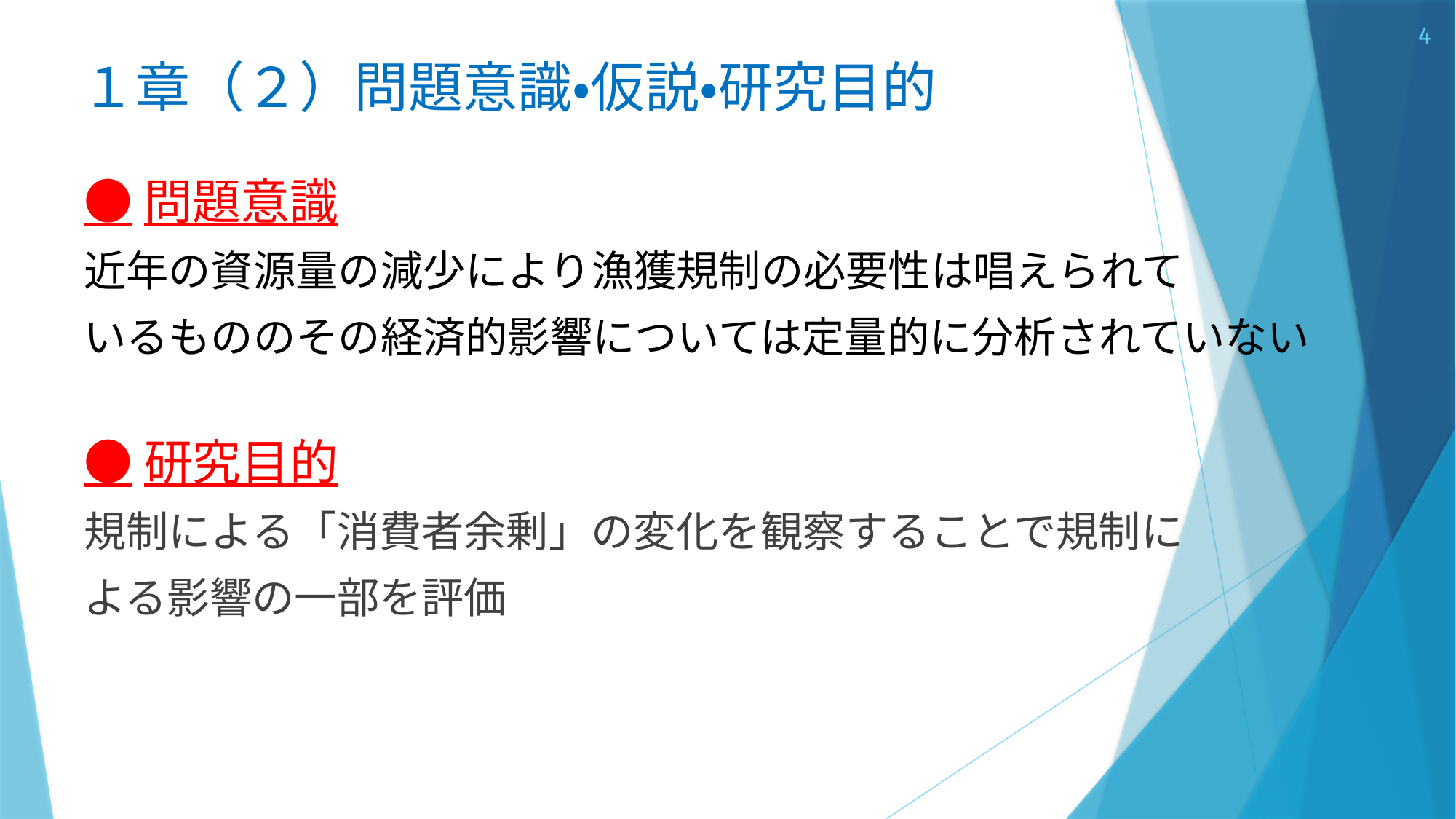

4
# １章（２）問題意識・仮説・研究目的
●問題意識
近年の資源量の減少により漁獲規制の必要性は唱えられて
いるもののその経済的影響については定量的に分析されていない

●研究目的
規制による「消費者余剰」の変化を観察することで規制に
よる影響の一部を評価